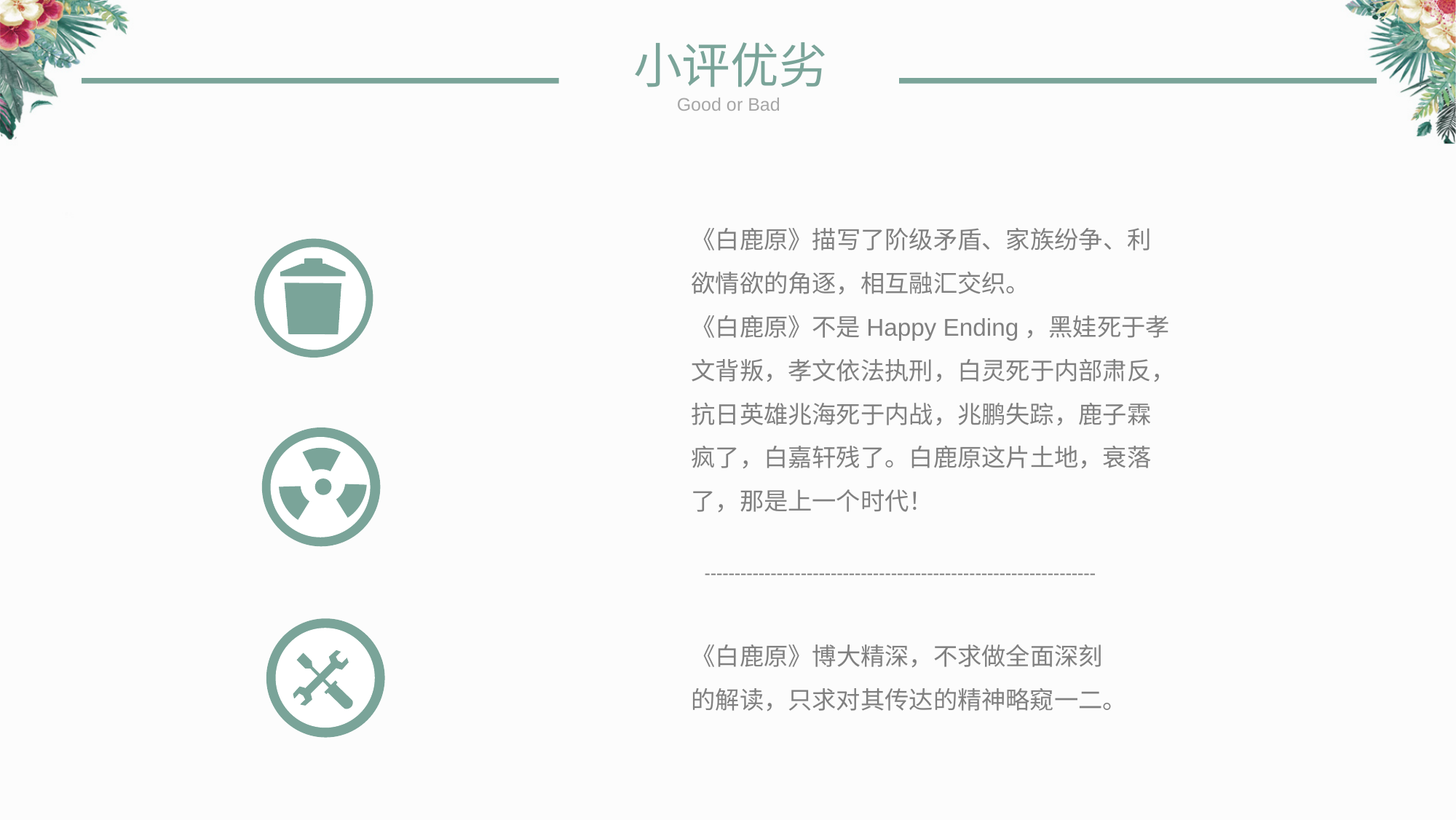

小评优劣

Good or Bad
《白鹿原》描写了阶级矛盾、家族纷争、利欲情欲的角逐，相互融汇交织。
《白鹿原》不是Happy Ending，黑娃死于孝文背叛，孝文依法执刑，白灵死于内部肃反，抗日英雄兆海死于内战，兆鹏失踪，鹿子霖疯了，白嘉轩残了。白鹿原这片土地，衰落了，那是上一个时代！

《白鹿原》博大精深，不求做全面深刻的解读，只求对其传达的精神略窥一二。